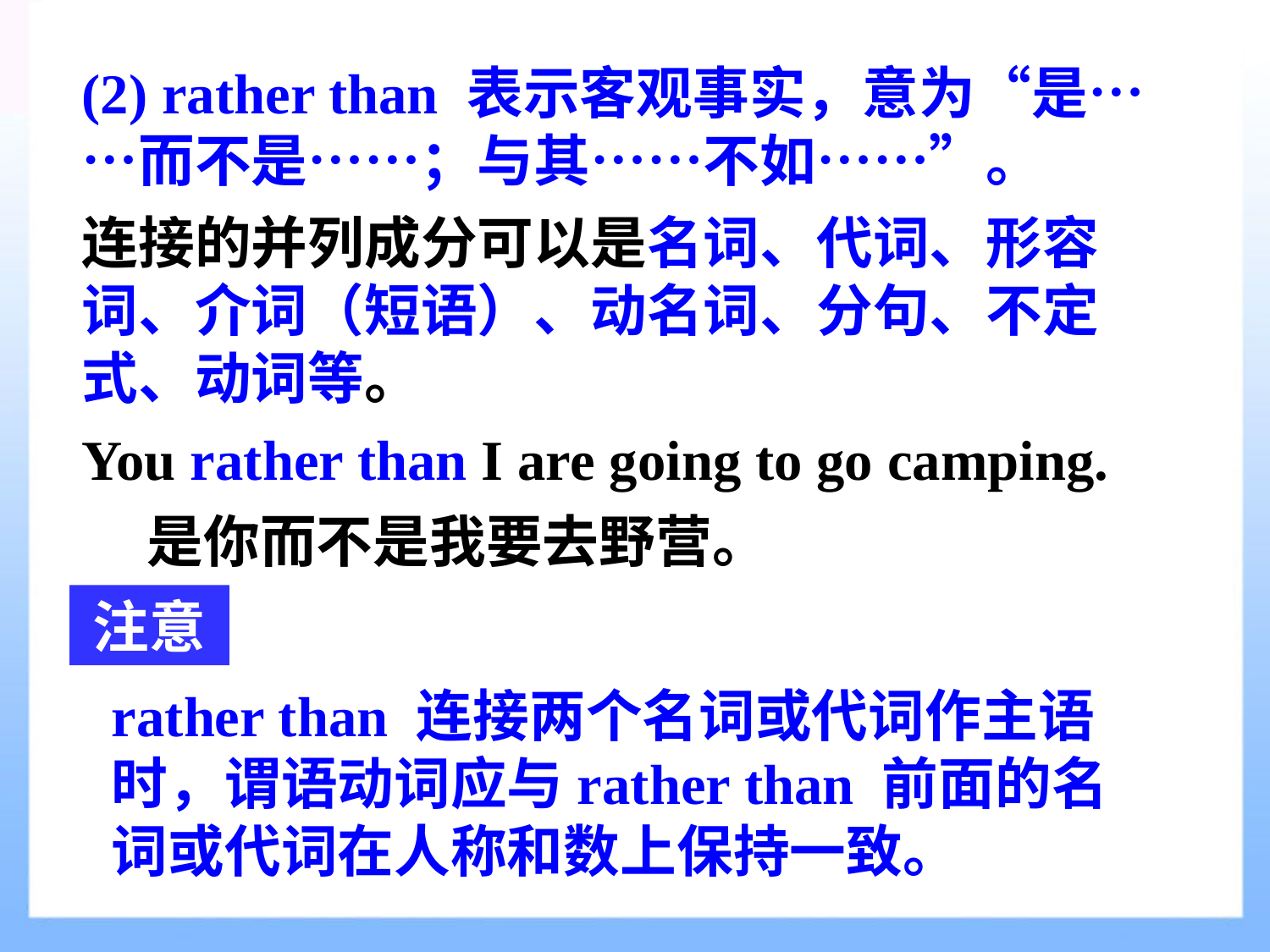

(2) rather than 表示客观事实，意为“是……而不是……；与其……不如……”。
连接的并列成分可以是名词、代词、形容词、介词（短语）、动名词、分句、不定式、动词等。
You rather than I are going to go camping.
    是你而不是我要去野营。
注意
rather than 连接两个名词或代词作主语时，谓语动词应与rather than 前面的名词或代词在人称和数上保持一致。